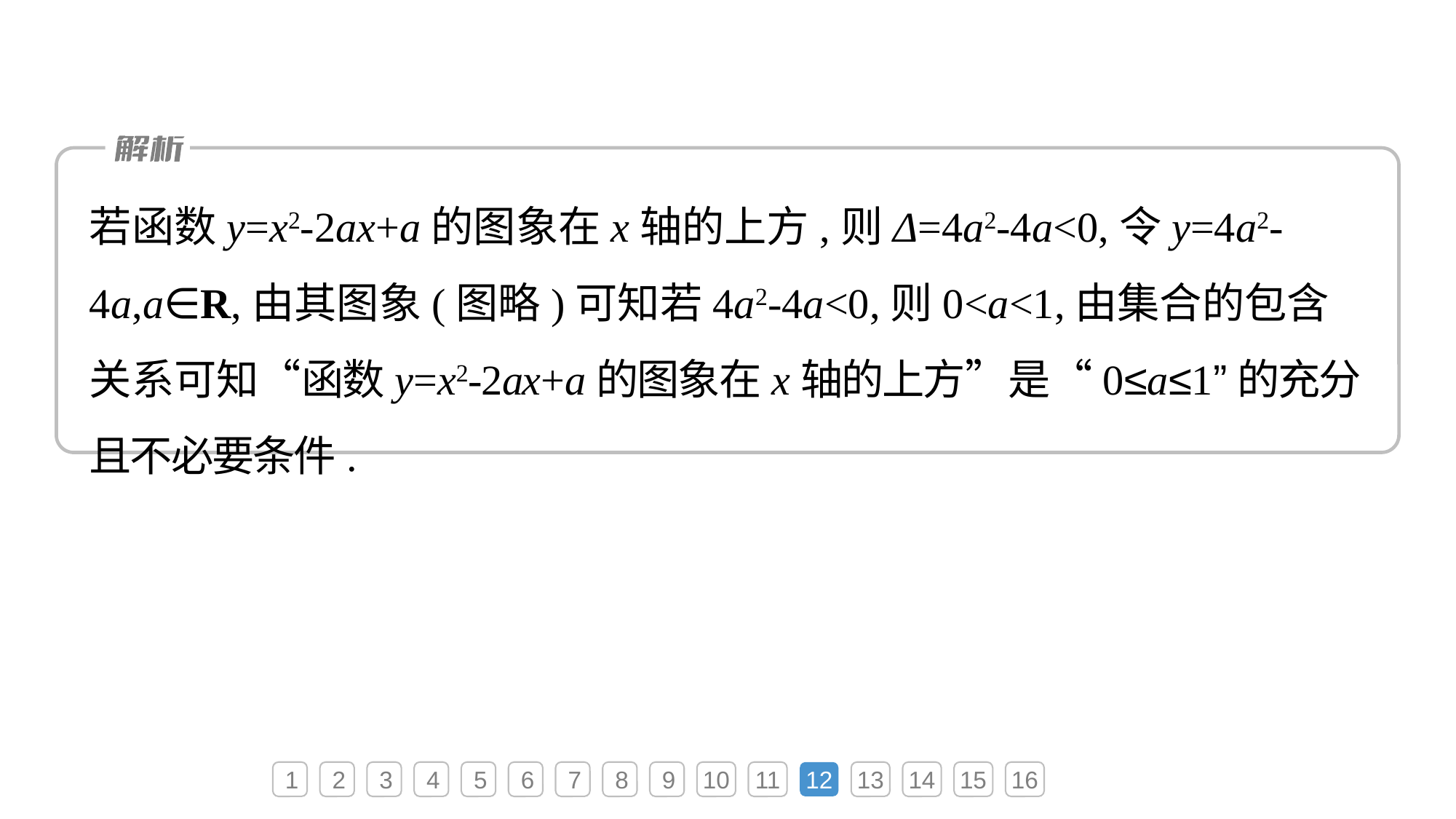

若函数y=x2-2ax+a的图象在x轴的上方,则Δ=4a2-4a<0,令y=4a2-4a,a∈R,由其图象(图略)可知若4a2-4a<0,则0<a<1,由集合的包含关系可知“函数y=x2-2ax+a的图象在x轴的上方”是“0≤a≤1”的充分且不必要条件.
1
2
3
4
5
6
7
8
9
10
11
12
13
14
15
16